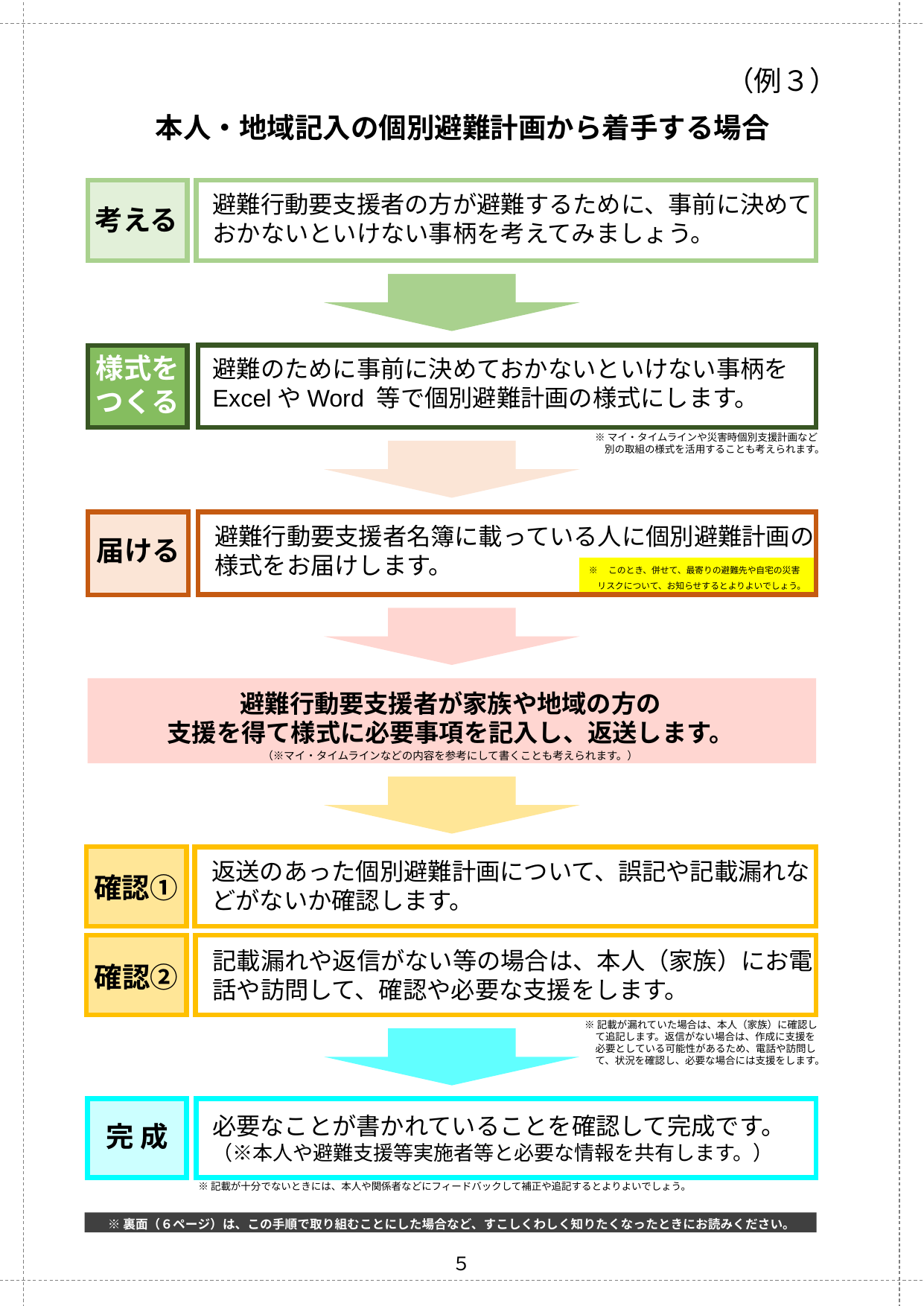

（例３）
本人・地域記入の個別避難計画から着手する場合

考える

避難行動要支援者の方が避難するために、事前に決めておかないといけない事柄を考えてみましょう。

様式を
つくる

避難のために事前に決めておかないといけない事柄をExcelやWord 等で個別避難計画の様式にします。
※マイ・タイムラインや災害時個別支援計画など
　　別の取組の様式を活用することも考えられます。

届ける
避難行動要支援者名簿に載っている人に個別避難計画の様式をお届けします。

※　このとき、併せて、最寄りの避難先や自宅の災害
　リスクについて、お知らせするとよりよいでしょう。

避難行動要支援者が家族や地域の方の
支援を得て様式に必要事項を記入し、返送します。
（※マイ・タイムラインなどの内容を参考にして書くことも考えられます。）

確認①

返送のあった個別避難計画について、誤記や記載漏れなどがないか確認します。

確認②
記載漏れや返信がない等の場合は、本人（家族）にお電話や訪問して、確認や必要な支援をします。

※記載が漏れていた場合は、本人（家族）に確認して追記します。返信がない場合は、作成に支援を必要としている可能性があるため、電話や訪問して、状況を確認し、必要な場合には支援をします。

必要なことが書かれていることを確認して完成です。
（※本人や避難支援等実施者等と必要な情報を共有します。）
完 成
※記載が十分でないときには、本人や関係者などにフィードバックして補正や追記するとよりよいでしょう。

※裏面（６ページ）は、この手順で取り組むことにした場合など、すこしくわしく知りたくなったときにお読みください。
５